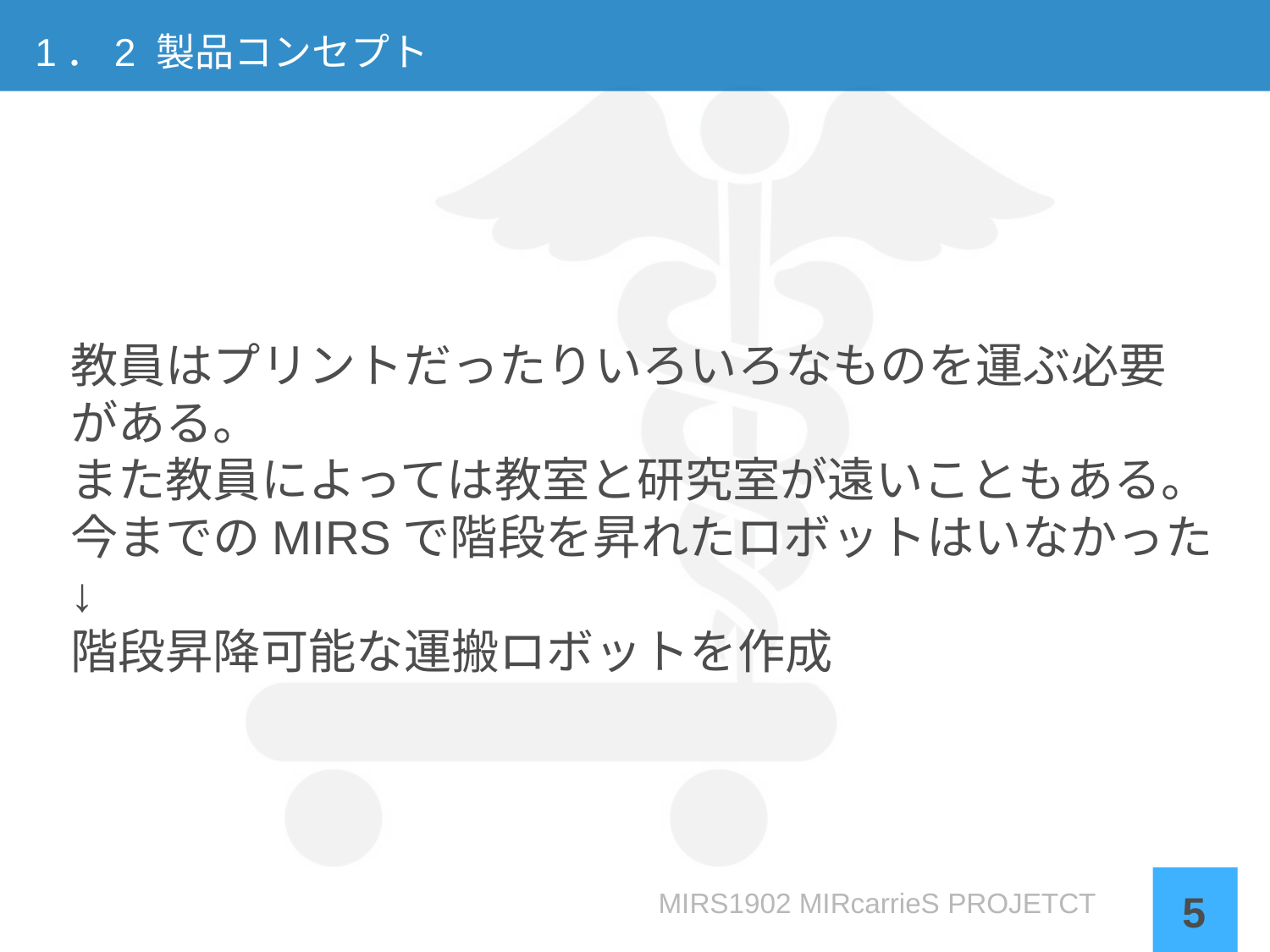

# 1．2 製品コンセプト
教員はプリントだったりいろいろなものを運ぶ必要がある。
また教員によっては教室と研究室が遠いこともある。
今までのMIRSで階段を昇れたロボットはいなかった
↓
階段昇降可能な運搬ロボットを作成
MIRS1902 MIRcarrieS PROJETCT
5